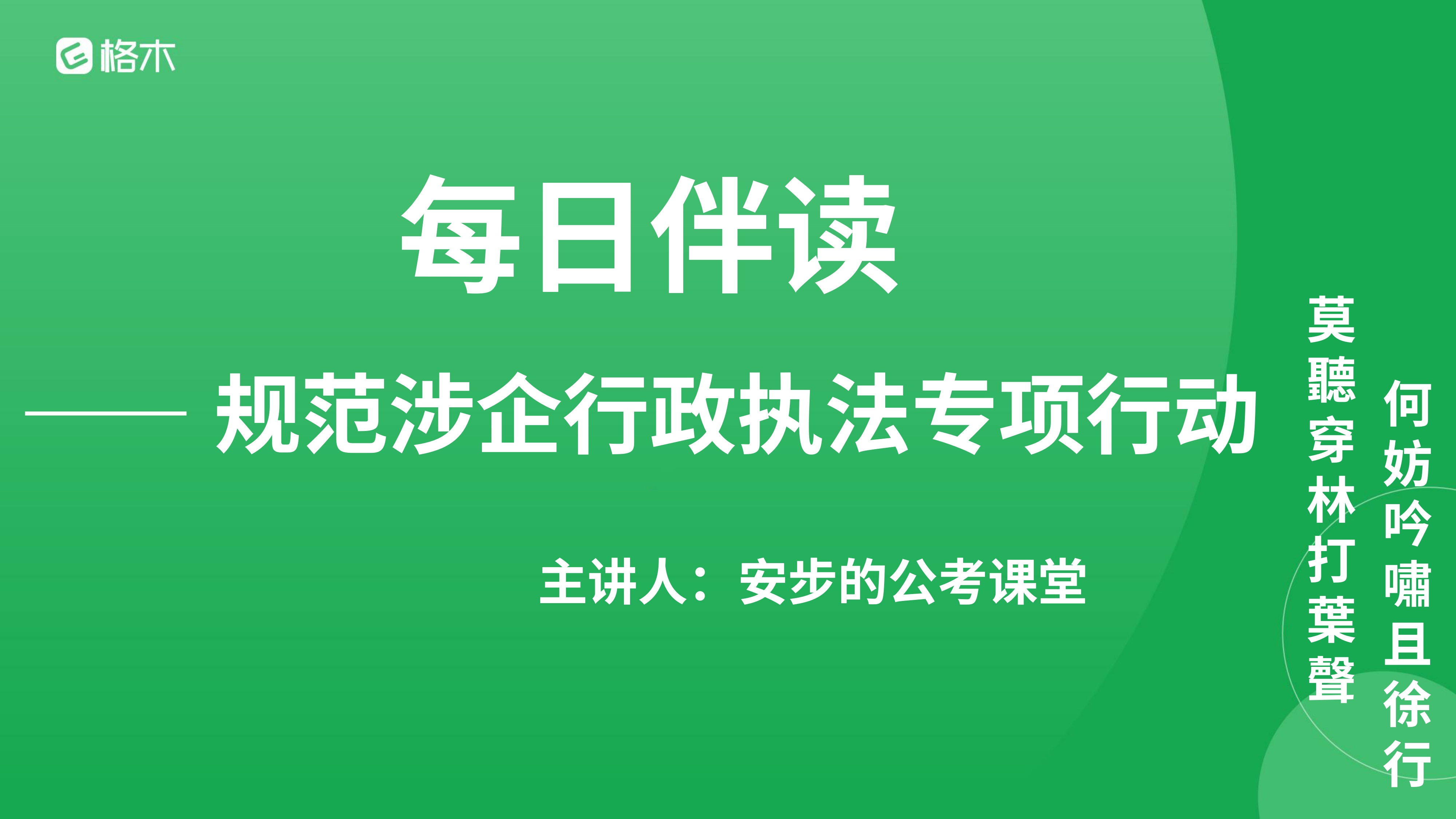

每日伴读
——规范涉企行政执法专项行动
莫聽穿林打葉聲

何妨吟嘯且徐行
主讲人：安步的公考课堂